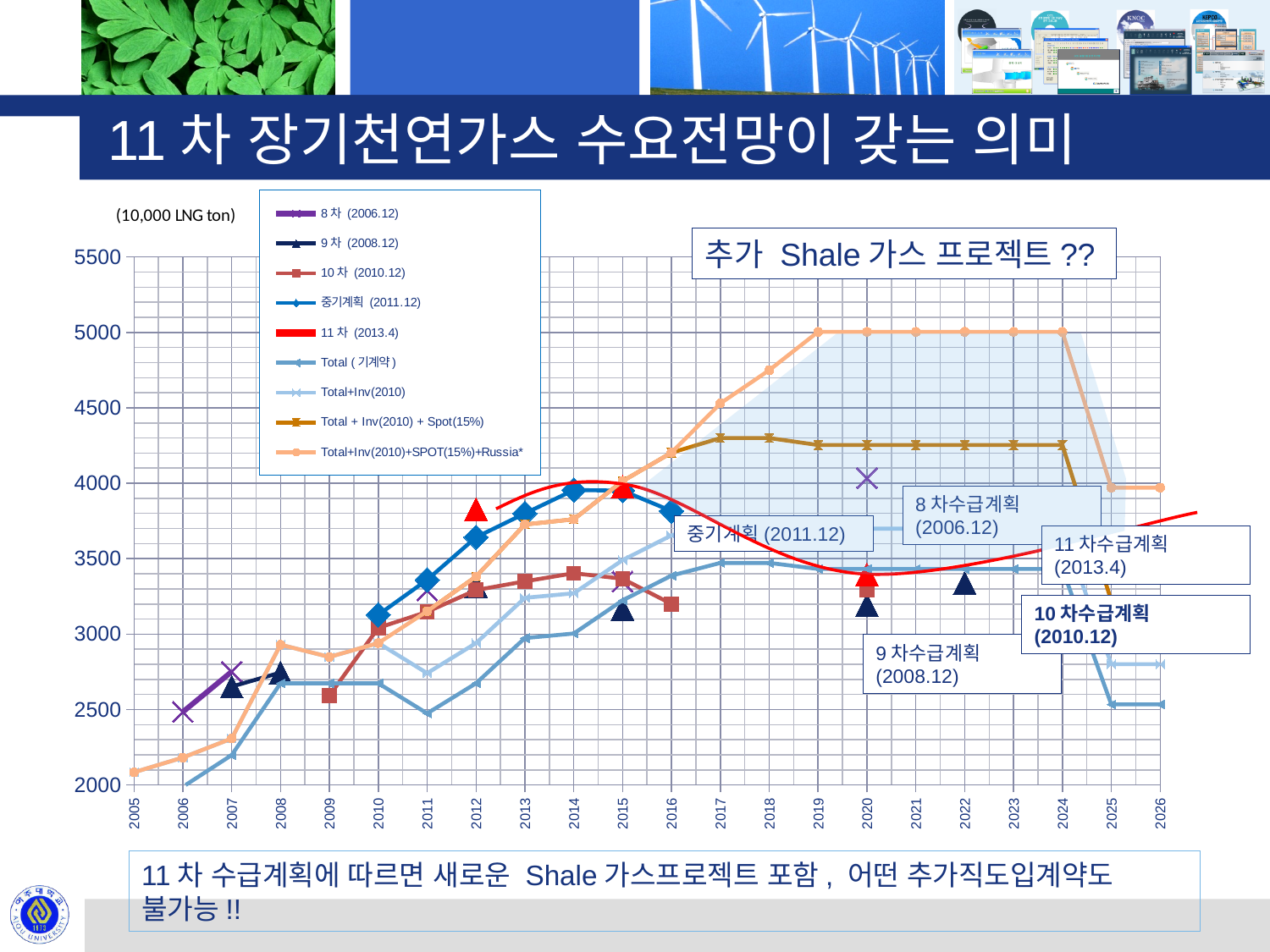

# 11차 장기천연가스 수요전망이 갖는 의미

### Chart

| Category | 8차 (2006.12) | 9차 (2008.12) | 10차 (2010.12) | 중기계획 (2011.12) | 11차 (2013.4) | Total (기계약) | Total+Inv(2010) | Total + Inv(2010) + Spot(15%) | Total+Inv(2010)+SPOT(15%)+Russia* |
|---|---|---|---|---|---|---|---|---|---|
| 2005 | None | None | None | None | None | 1988.0 | 2083.9 | None | 2083.9 |
| 2006 | 2484.0 | None | None | None | None | 1988.0 | 2181.6 | None | 2181.6 |
| 2007 | 2751.0 | 2652.0 | None | None | None | 2198.0 | 2307.9 | None | 2307.9 |
| 2008 | None | 2745.0 | None | None | None | 2674.0 | 2929.8 | None | 2929.8 |
| 2009 | None | None | 2592.0 | None | None | 2674.0 | 2848.8 | None | 2848.8 |
| 2010 | None | None | 3042.0 | 3128.0 | None | 2674.0 | 2940.7 | None | 2940.7 |
| 2011 | 3290.0 | None | 3148.0 | 3360.0 | None | 2474.0 | 2740.7 | 3151.805 | 3151.805 |
| 2012 | None | 3319.0 | 3292.0 | 3642.0 | 3828.7 | 2674.0 | 2940.7 | 3381.805 | 3381.805 |
| 2013 | None | None | 3350.0 | 3800.0 | None | 2974.0 | 3240.7 | 3726.805 | 3726.805 |
| 2014 | None | None | 3404.0 | 3955.0 | None | 3004.0 | 3270.7 | 3761.305 | 3761.305 |
| 2015 | 3349.0 | 3167.0 | 3367.0 | 3951.0 | 3976.7 | 3224.0 | 3490.7 | 4014.305 | 4014.305 |
| 2016 | None | None | 3200.0 | 3816.0 | None | 3388.0 | 3654.7 | 4202.905 | 4202.905 |
| 2017 | None | None | None | None | None | 3472.0 | 3738.7 | 4299.505 | 4529.505 |
| 2018 | None | None | None | None | None | 3472.0 | 3738.7 | 4299.505 | 4749.505 |
| 2019 | None | None | None | None | None | 3432.0 | 3698.7 | 4253.505 | 5003.505 |
| 2020 | 4035.0 | 3193.0 | 3292.0 | None | 3397.0 | 3432.0 | 3698.7 | 4253.505 | 5003.505 |
| 2021 | None | None | None | None | None | 3432.0 | 3698.7 | 4253.505 | 5003.505 |
| 2022 | None | 3340.0 | None | None | None | 3432.0 | 3698.7 | 4253.505 | 5003.505 |
| 2023 | None | None | None | None | None | 3432.0 | 3698.7 | 4253.505 | 5003.505 |
| 2024 | None | None | 3412.0 | None | None | 3432.0 | 3698.7 | 4253.505 | 5003.505 |
| 2025 | None | None | None | None | None | 2534.0 | 2800.7 | 3220.805 | 3970.805 |
| 2026 | None | None | None | None | None | 2534.0 | 2800.7 | 3220.805 | 3970.805 |
추가 Shale가스 프로젝트??

8차수급계획(2006.12)
중기계획(2011.12)
11차수급계획(2013.4)
10차수급계획(2010.12)
9차수급계획(2008.12)
11차 수급계획에 따르면 새로운 Shale가스프로젝트 포함, 어떤 추가직도입계약도 불가능!!